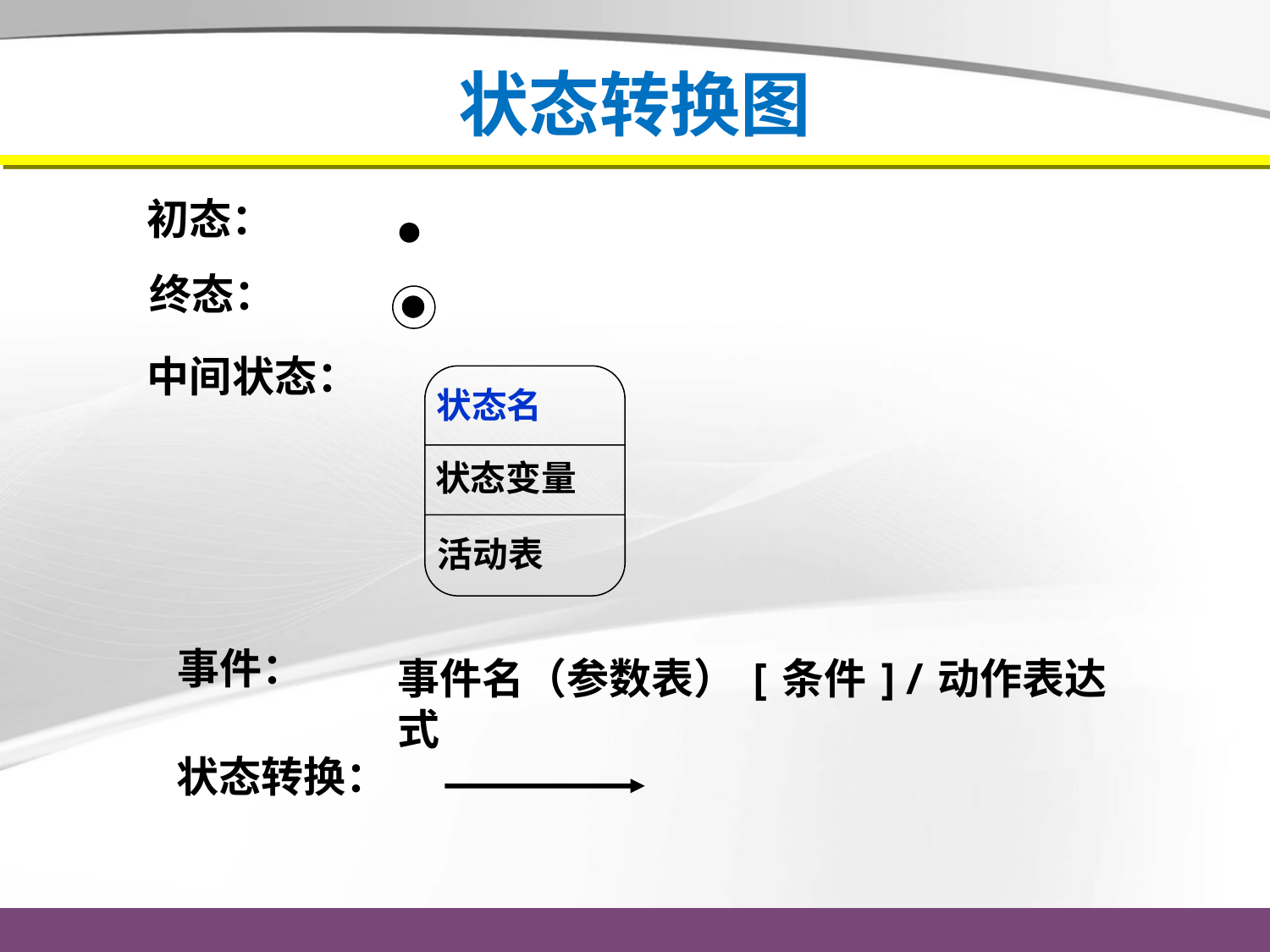

# 状态转换图
初态：

终态：

中间状态：

状态名

状态变量

活动表
事件：
事件名（参数表）[条件]/动作表达式
状态转换：